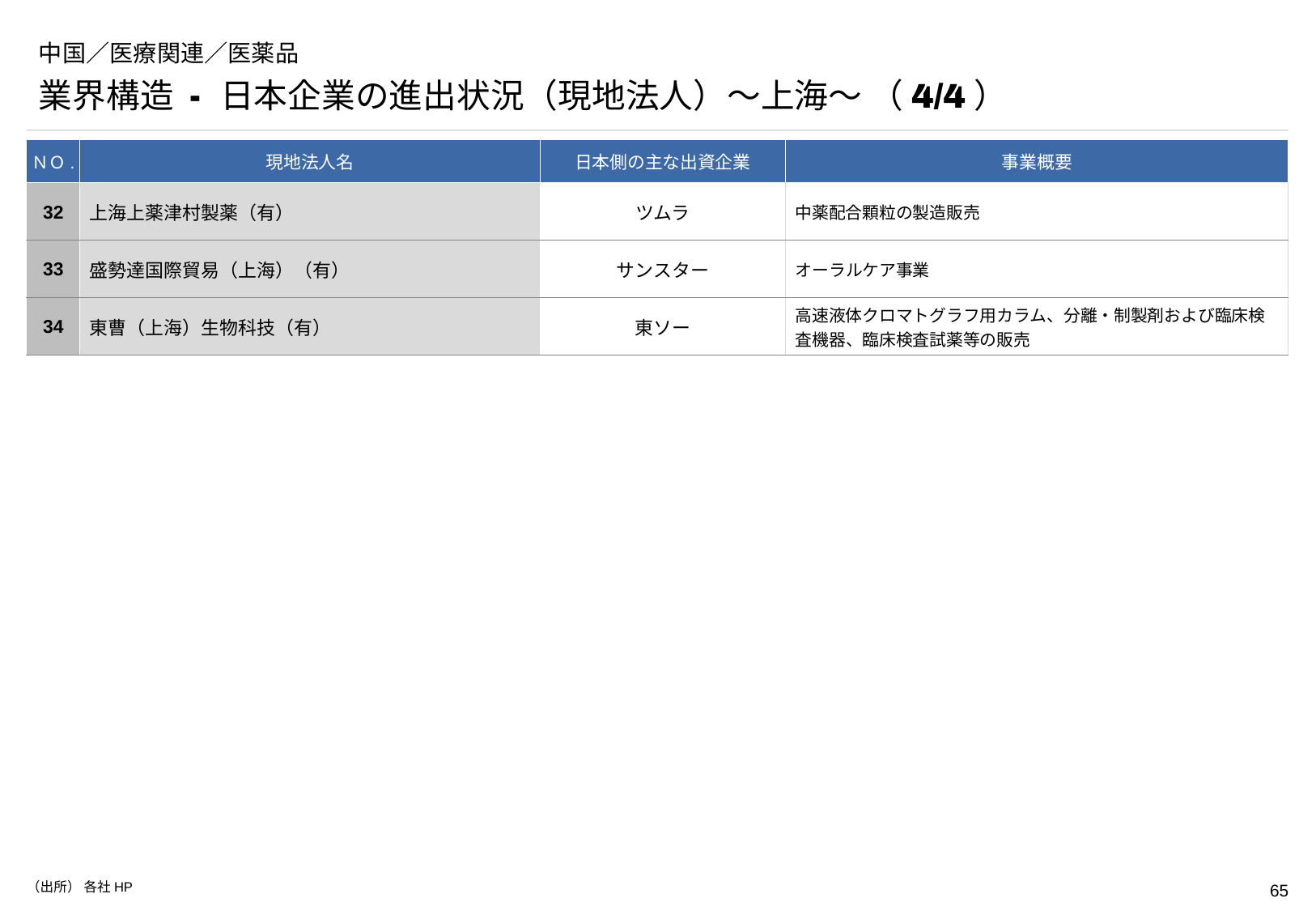

# 中国／医療関連／医薬品
業界構造 - 日本企業の進出状況（現地法人）～上海～ （4/4）
| ＮＯ. | 現地法人名 | 日本側の主な出資企業 | 事業概要 |
| --- | --- | --- | --- |
| 32 | 上海上薬津村製薬（有） | ツムラ | 中薬配合顆粒の製造販売 |
| 33 | 盛勢達国際貿易（上海）（有） | サンスター | オーラルケア事業 |
| 34 | 東曹（上海）生物科技（有） | 東ソー | 高速液体クロマトグラフ用カラム、分離・制製剤および臨床検査機器、臨床検査試薬等の販売 |
（出所） 各社HP